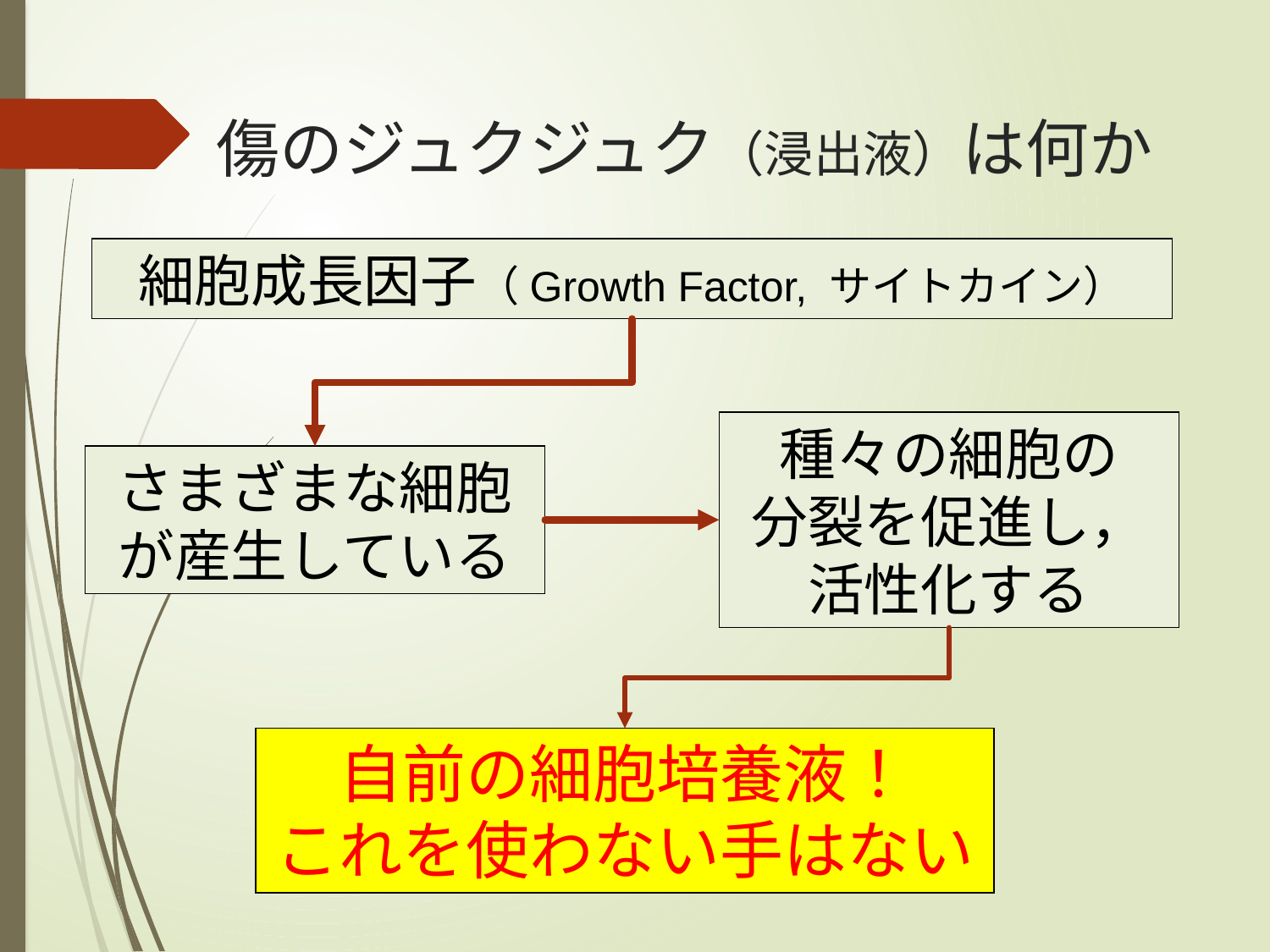

# 傷のジュクジュク（浸出液）は何か
細胞成長因子（Growth Factor, サイトカイン）
さまざまな細胞が産生している
種々の細胞の
分裂を促進し，
活性化する
自前の細胞培養液！
これを使わない手はない